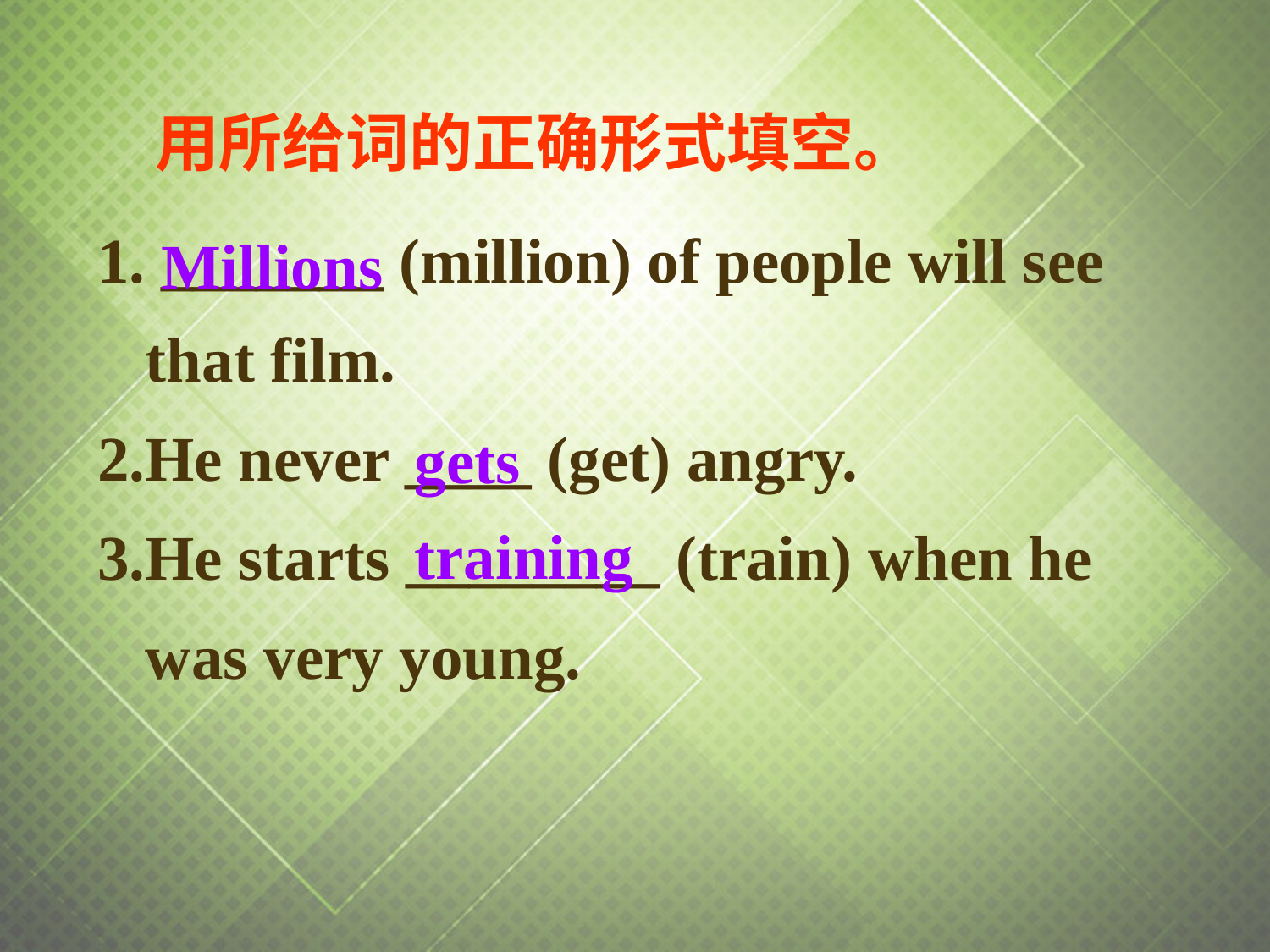

用所给词的正确形式填空。
1. _______ (million) of people will see that film.
2.He never ____ (get) angry.
3.He starts ________ (train) when he was very young.
Millions
gets
training